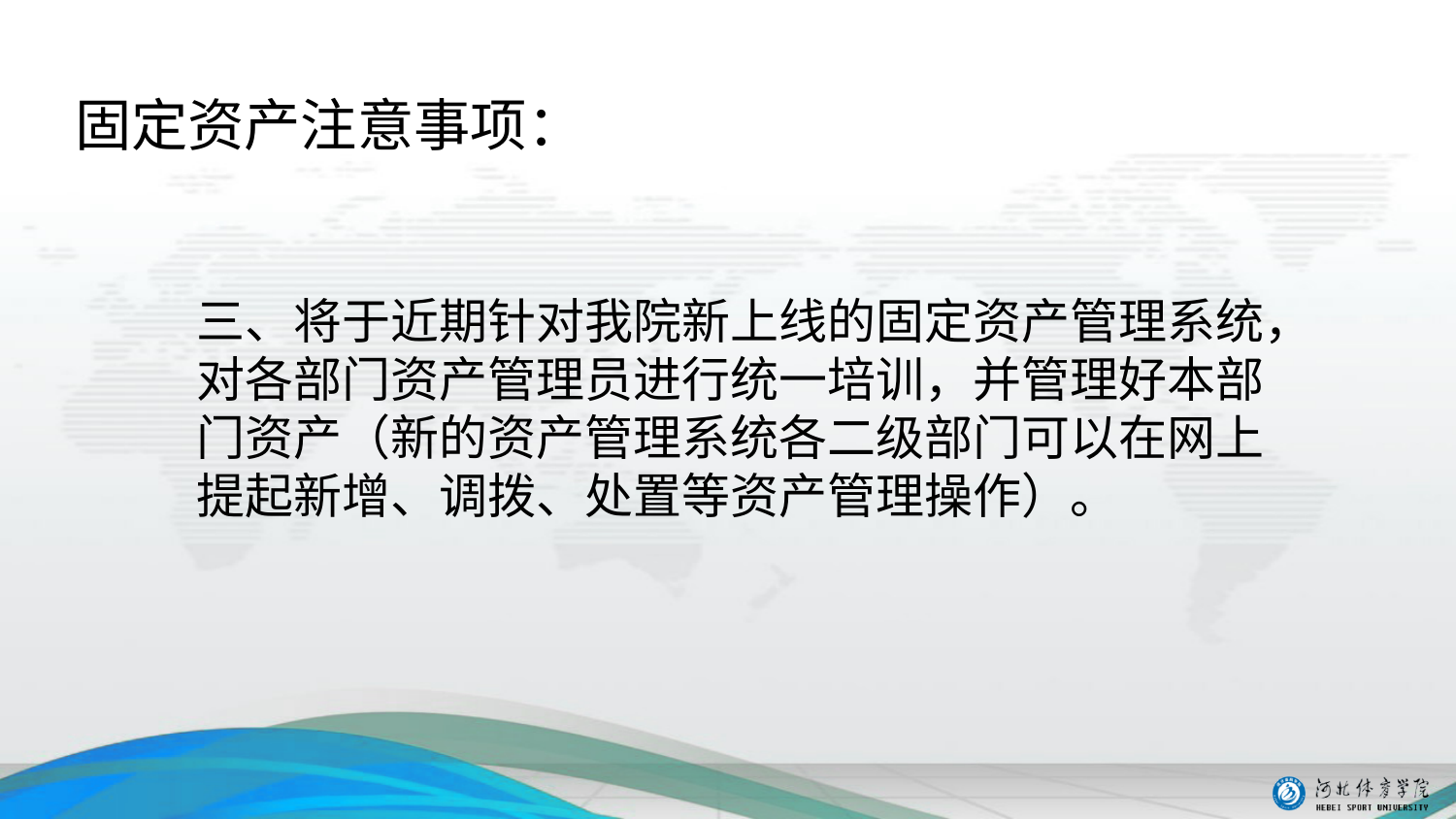

固定资产注意事项：

三、将于近期针对我院新上线的固定资产管理系统，对各部门资产管理员进行统一培训，并管理好本部门资产（新的资产管理系统各二级部门可以在网上提起新增、调拨、处置等资产管理操作）。